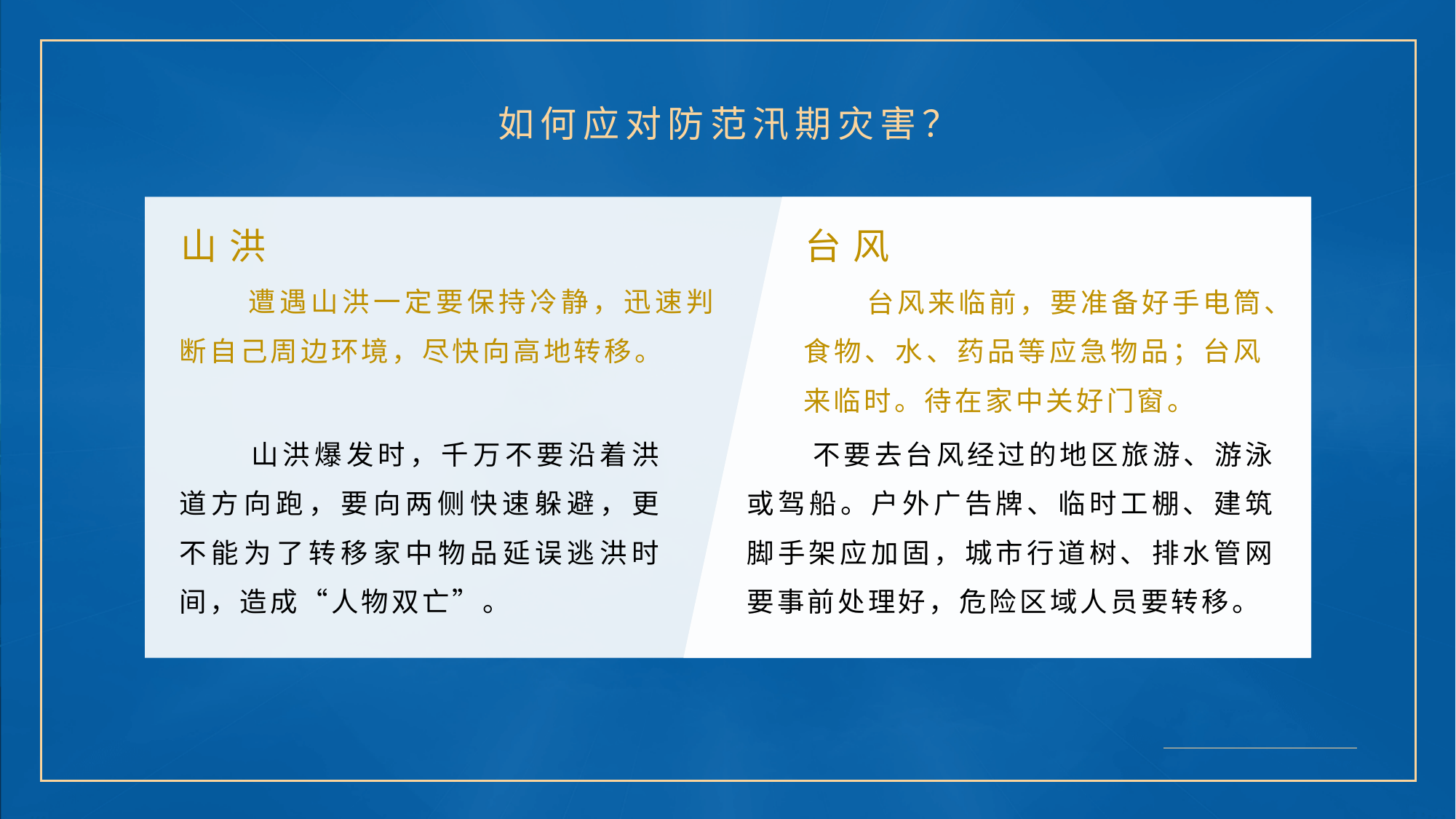

如何应对防范汛期灾害？

山洪
台风
      遭遇山洪一定要保持冷静，迅速判断自己周边环境，尽快向高地转移。
      台风来临前，要准备好手电筒、食物、水、药品等应急物品；台风来临时。待在家中关好门窗。
      山洪爆发时，千万不要沿着洪道方向跑，要向两侧快速躲避，更不能为了转移家中物品延误逃洪时间，造成“人物双亡”。
      不要去台风经过的地区旅游、游泳或驾船。户外广告牌、临时工棚、建筑脚手架应加固，城市行道树、排水管网要事前处理好，危险区域人员要转移。